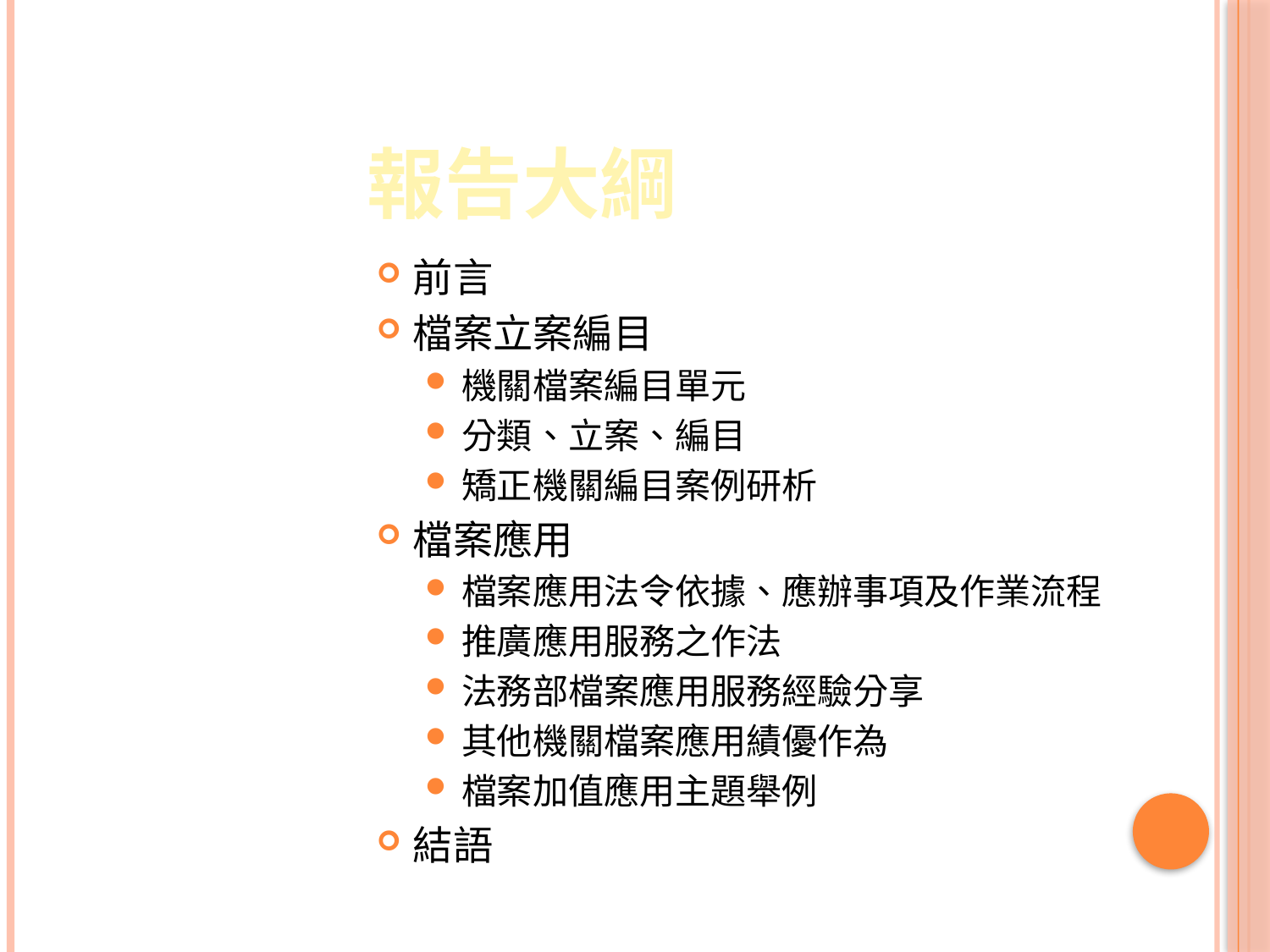

# 報告大綱
前言
檔案立案編目
機關檔案編目單元
分類、立案、編目
矯正機關編目案例研析
檔案應用
檔案應用法令依據、應辦事項及作業流程
推廣應用服務之作法
法務部檔案應用服務經驗分享
其他機關檔案應用績優作為
檔案加值應用主題舉例
結語